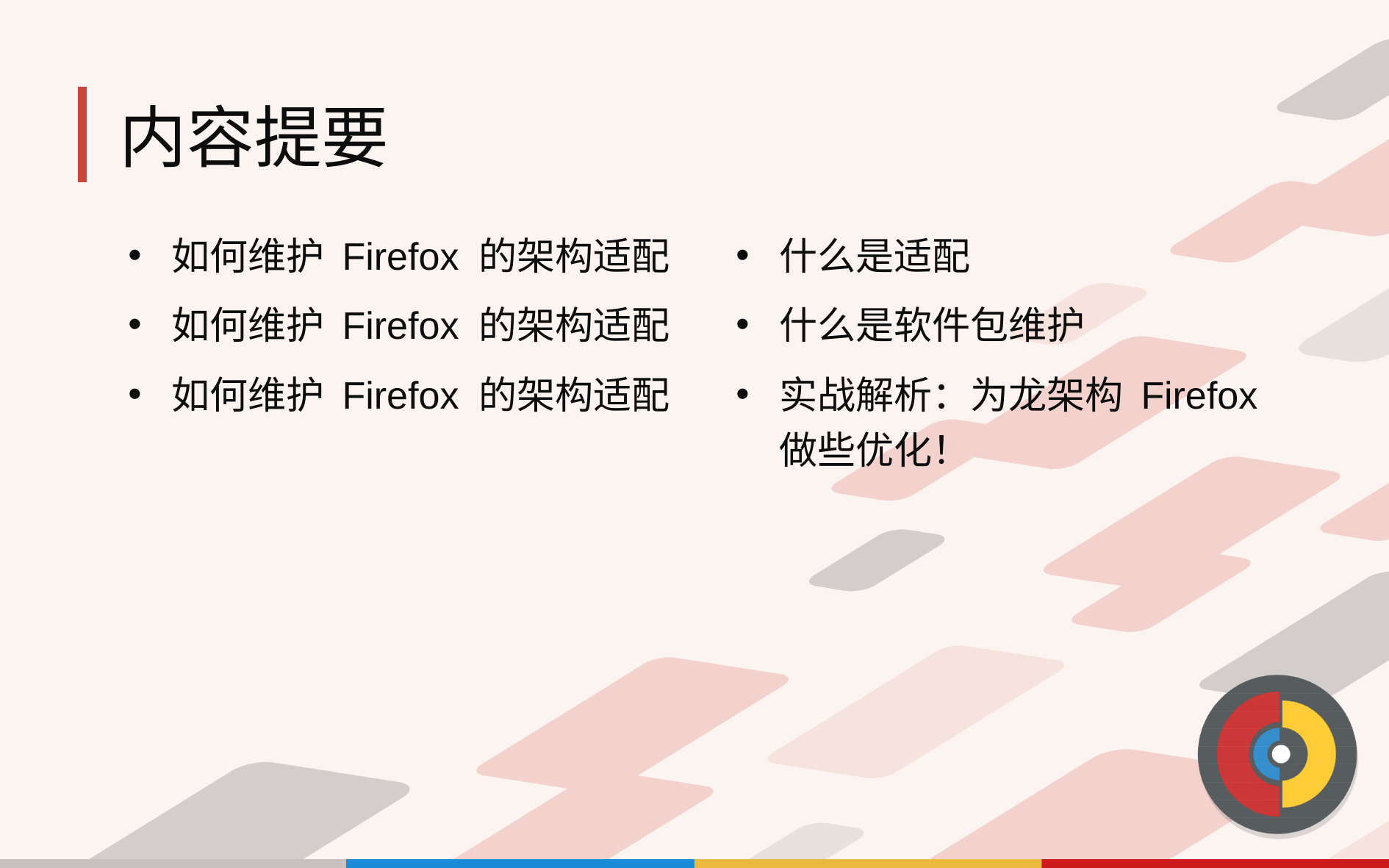

# 内容提要
如何维护 Firefox 的架构适配
如何维护 Firefox 的架构适配
如何维护 Firefox 的架构适配
什么是适配
什么是软件包维护
实战解析：为龙架构 Firefox 做些优化！